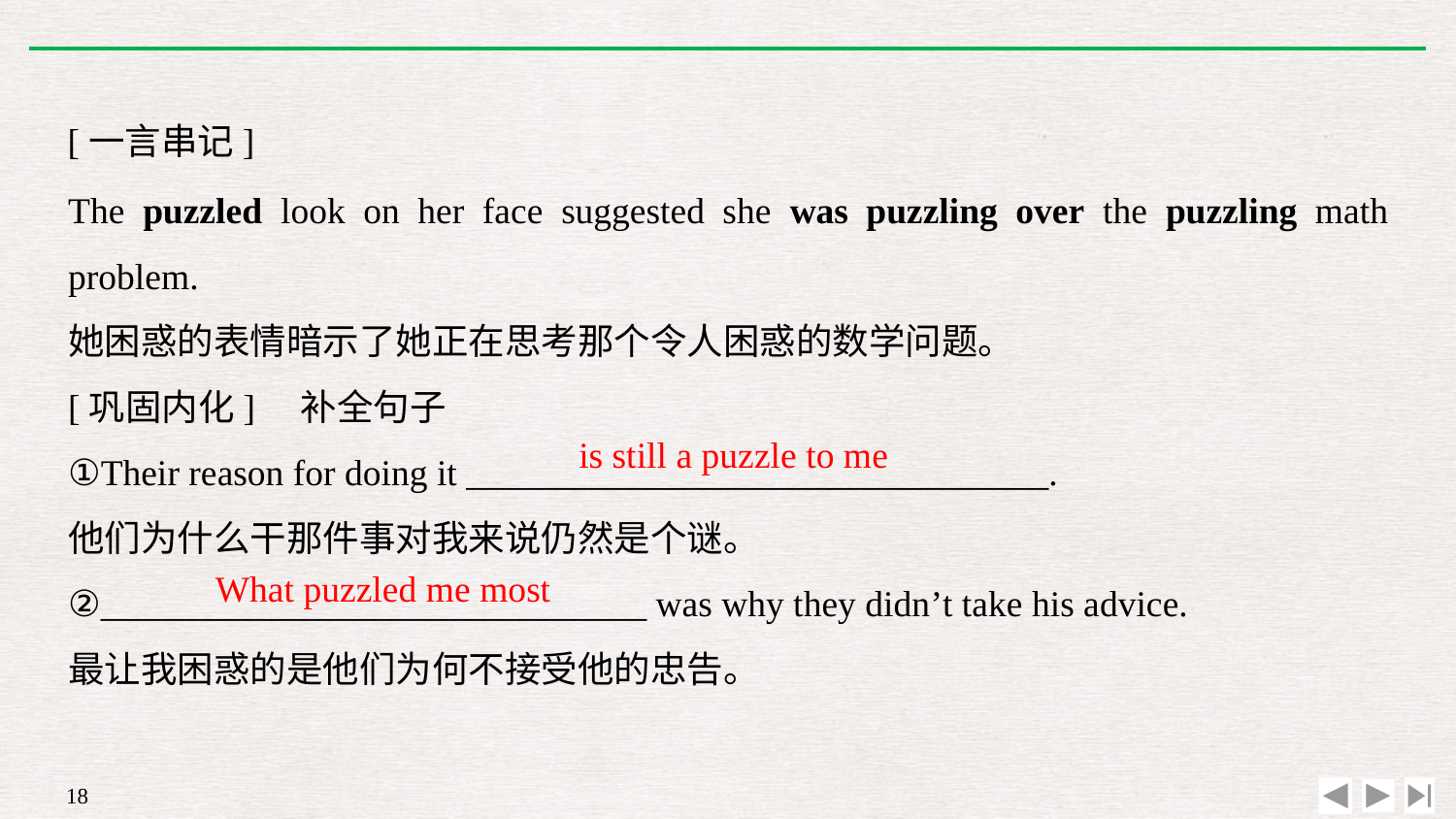

[一言串记]
The puzzled look on her face suggested she was puzzling over the puzzling math problem.
她困惑的表情暗示了她正在思考那个令人困惑的数学问题。
[巩固内化]　补全句子
①Their reason for doing it ________________________________.
他们为什么干那件事对我来说仍然是个谜。
②______________________________ was why they didn’t take his advice.
最让我困惑的是他们为何不接受他的忠告。
is still a puzzle to me
What puzzled me most